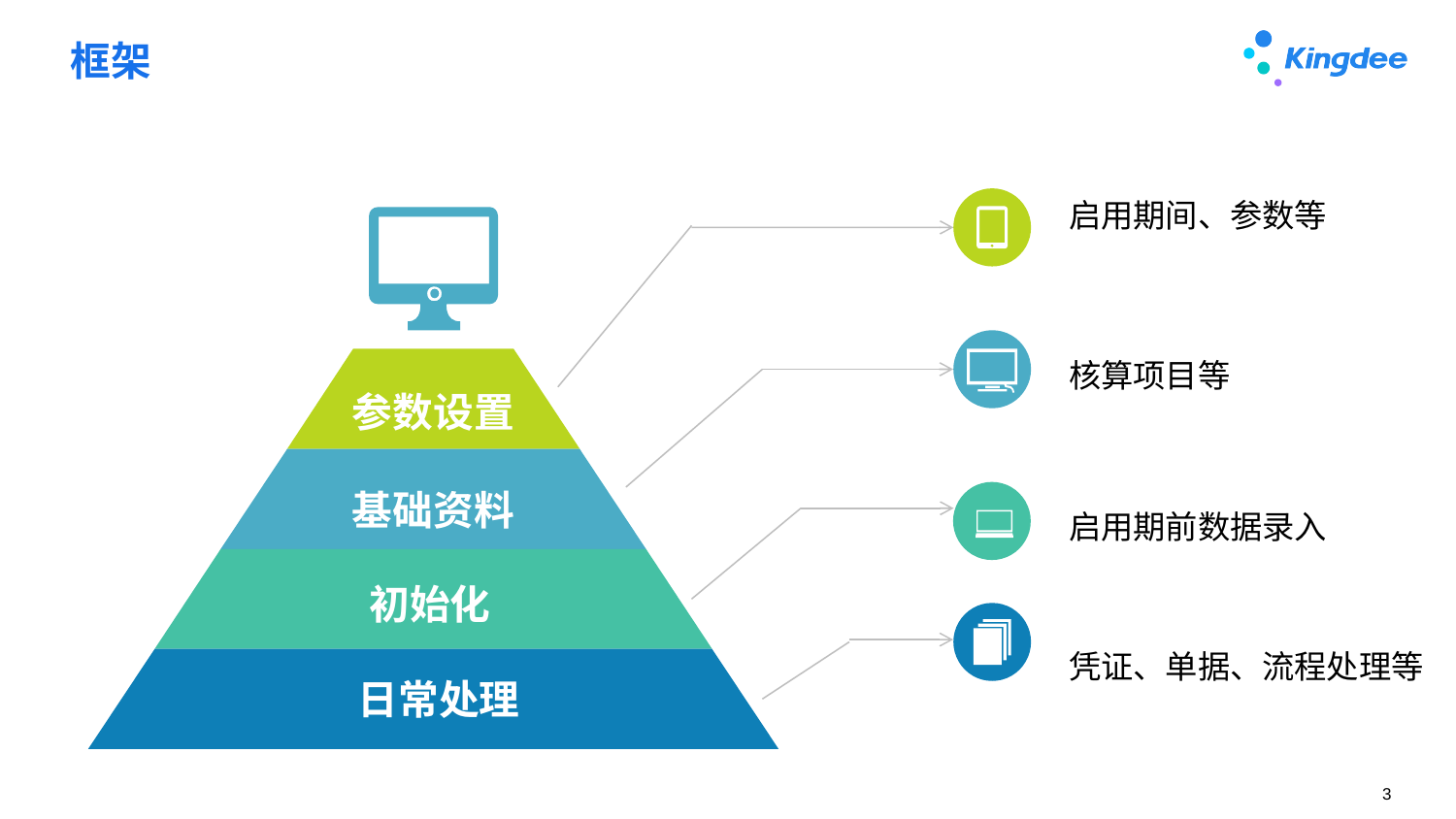

# 框架

启用期间、参数等

核算项目等

参数设置

基础资料

启用期前数据录入

初始化

凭证、单据、流程处理等

日常处理